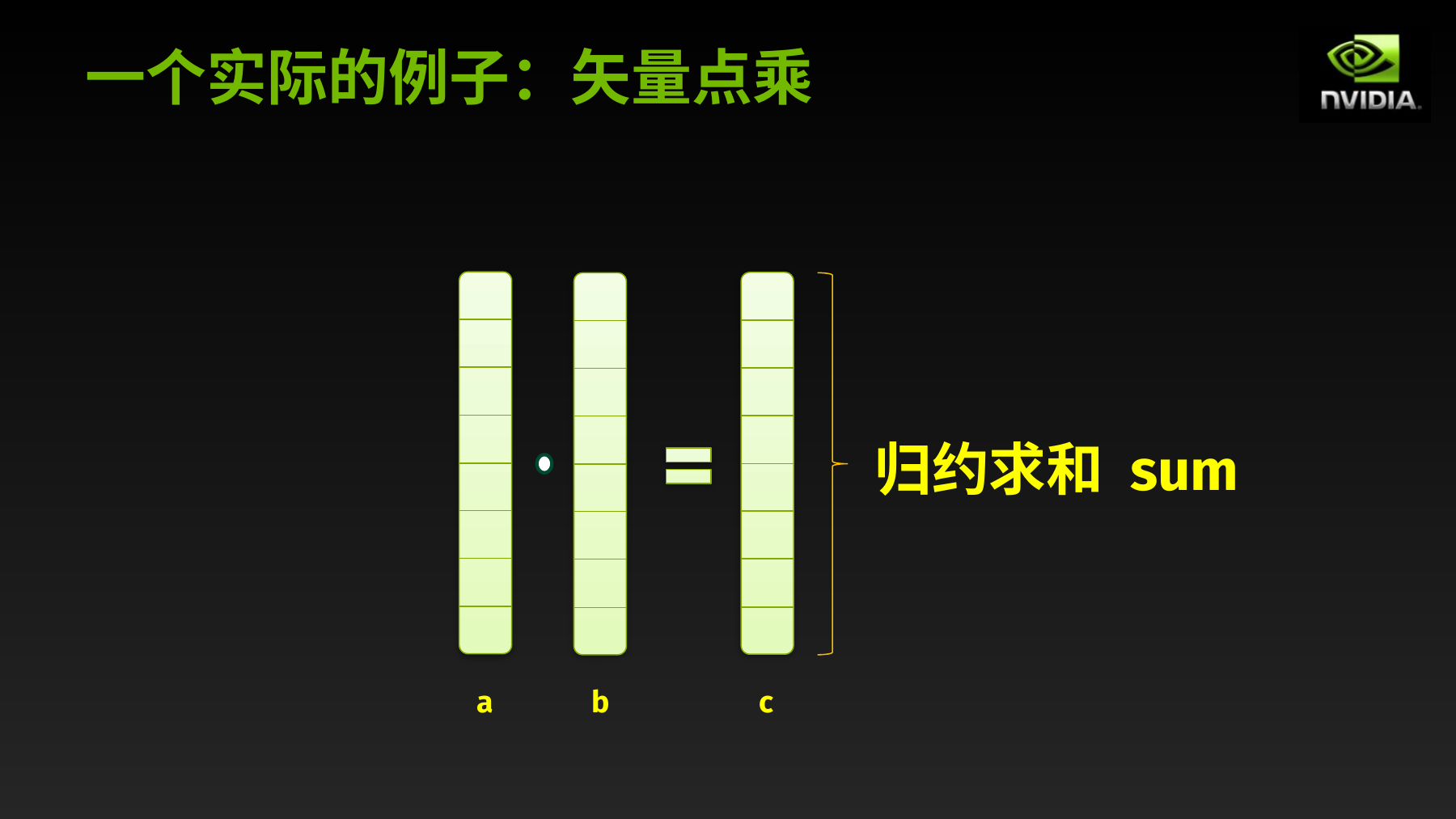

# 一个实际的例子：矢量点乘

归约求和 sum

a
b
c